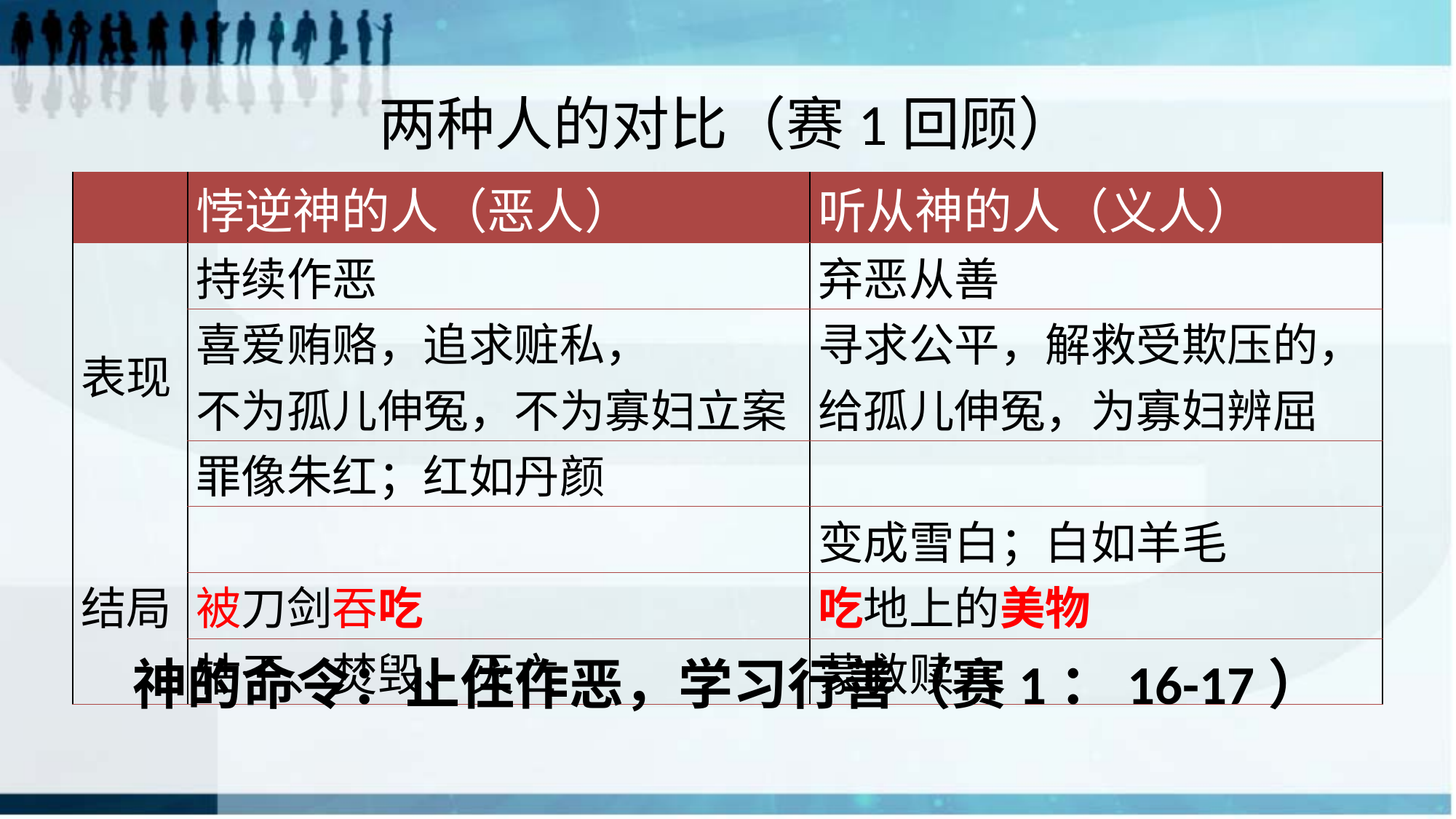

# 两种人的对比（赛1回顾）
|  | 悖逆神的人（恶人） | 听从神的人（义人） |
| --- | --- | --- |
| 表现 | 持续作恶 | 弃恶从善 |
|  | 喜爱贿赂，追求赃私， 不为孤儿伸冤，不为寡妇立案 | 寻求公平，解救受欺压的， 给孤儿伸冤，为寡妇辨屈 |
|  | 罪像朱红；红如丹颜 |  |
| 结局 |  | 变成雪白；白如羊毛 |
|  | 被刀剑吞吃 | 吃地上的美物 |
|  | 枯干、焚毁、灭亡 | 蒙救赎 |
神的命令：止住作恶，学习行善（赛1：16-17）